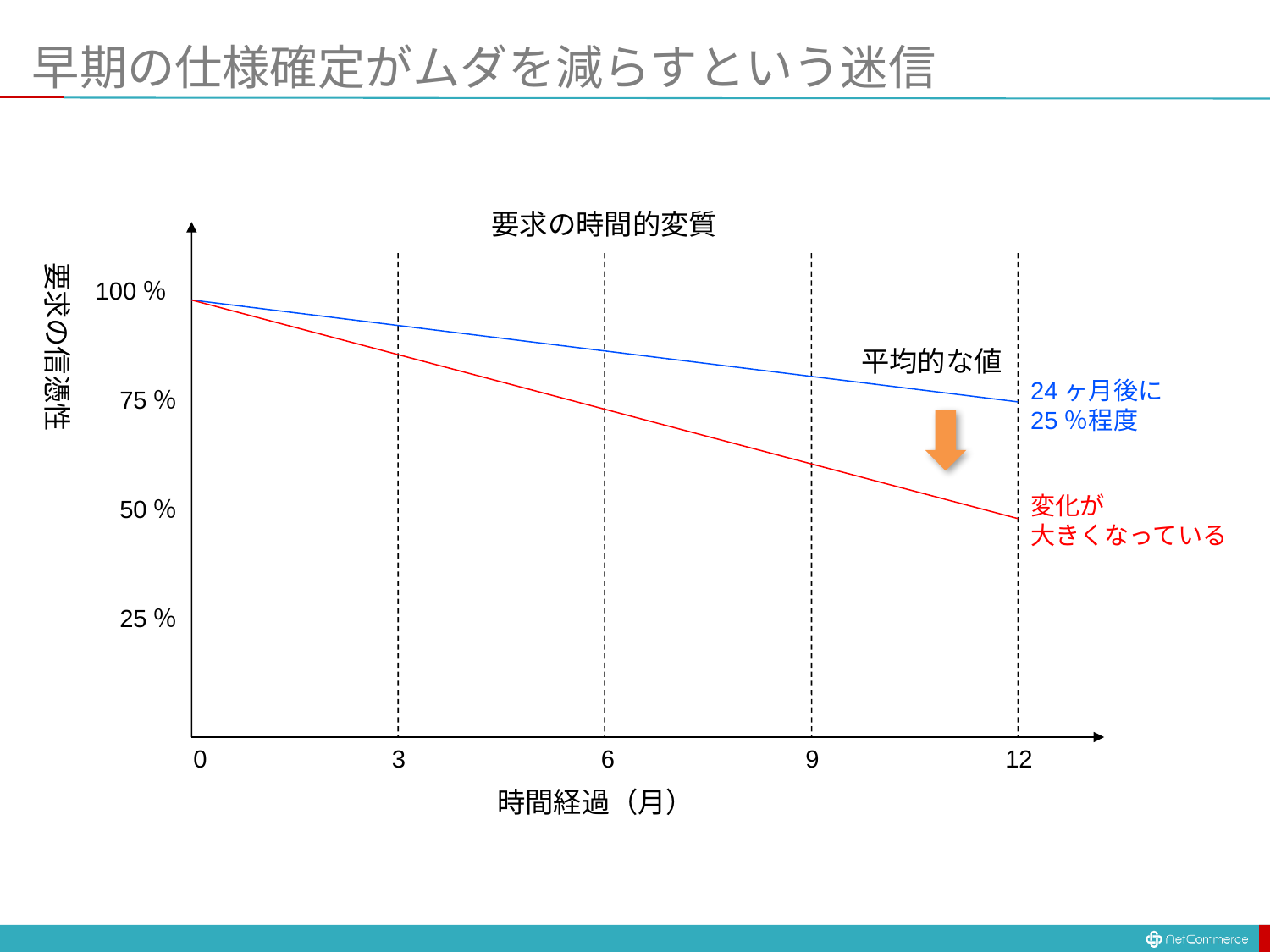

# 早期の仕様確定がムダを減らすという迷信
要求の時間的変質
要求の信憑性

100％

75％
50％
25％
0
3
6
9
12
時間経過（月）
平均的な値
24ヶ月後に
25％程度
変化が
大きくなっている